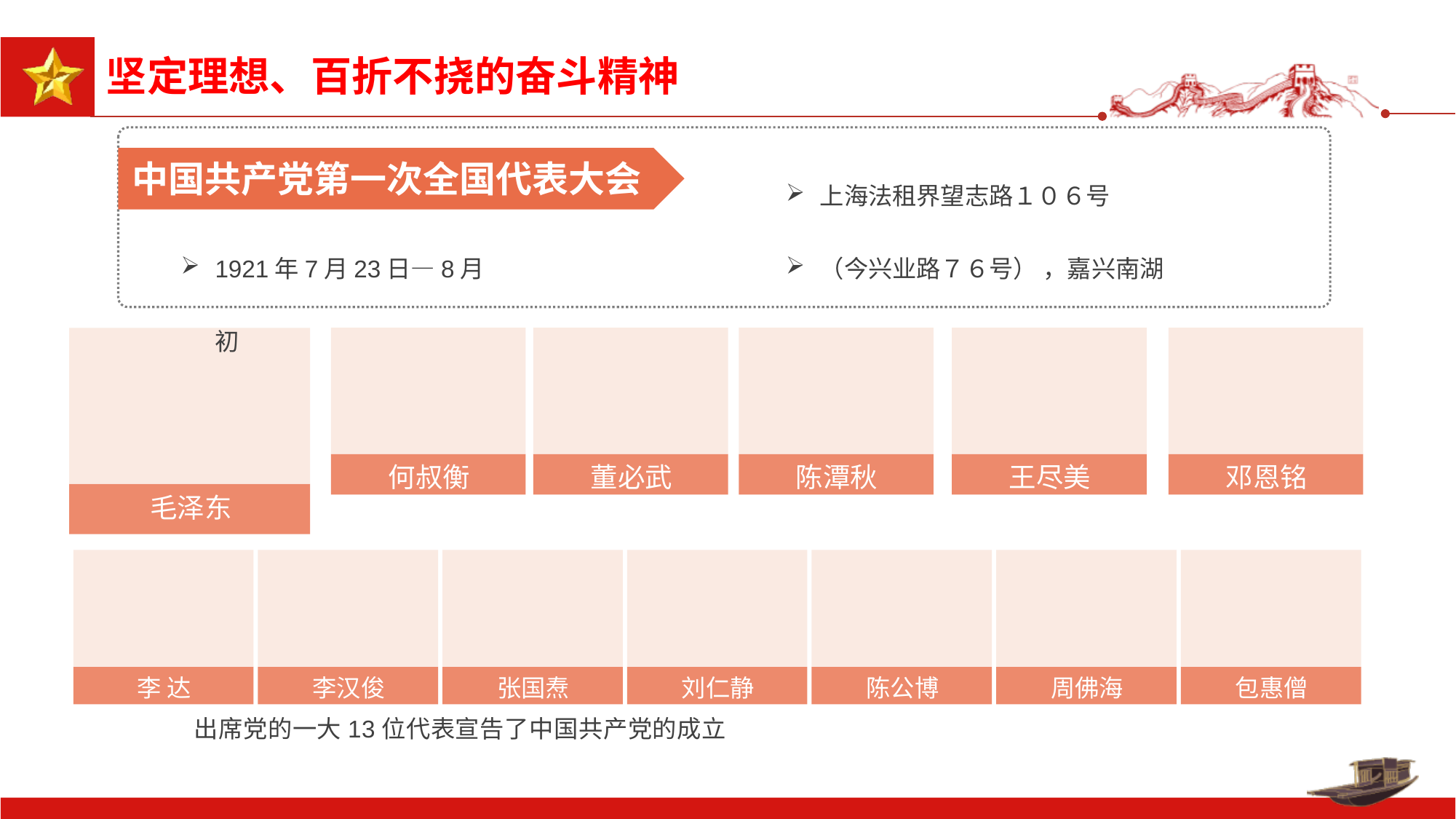

中国共产党第一次全国代表大会

上海法租界望志路１０６号
（今兴业路７６号） ，嘉兴南湖
1921年7月23日—8月初

毛泽东

何叔衡

董必武

陈潭秋

王尽美

邓恩铭

李 达

李汉俊

包惠僧

张国焘

刘仁静

陈公博

周佛海
出席党的一大13位代表宣告了中国共产党的成立